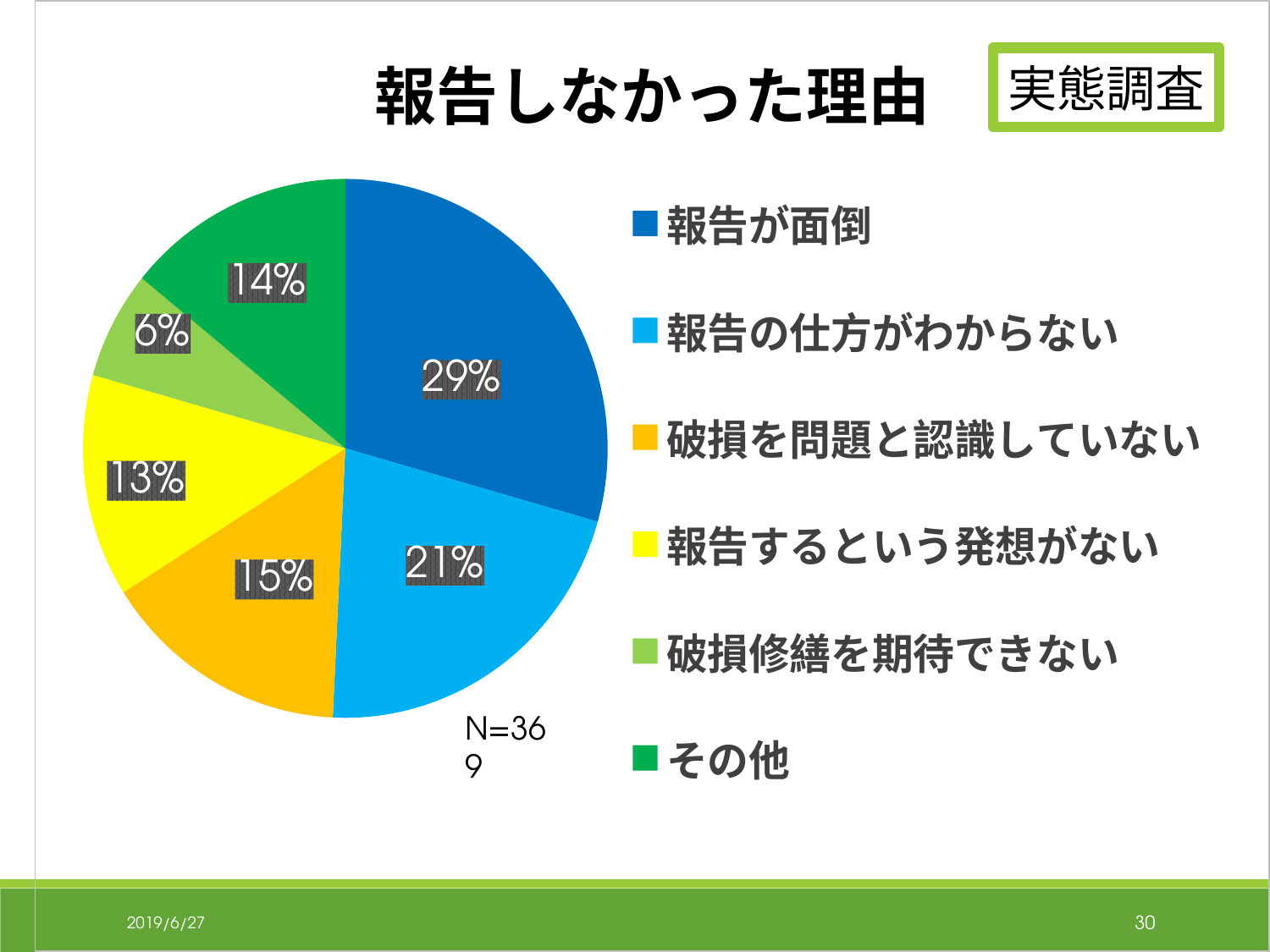

### Chart:

| Category | 報告しなかった理由 |
|---|---|
| 報告が面倒 | 77.0 |
| 報告の仕方がわからない | 56.0 |
| 破損を問題と認識していない | 40.0 |
| 報告するという発想がない | 35.0 |
| 破損修繕を期待できない | 17.0 |
| その他 | 37.0 |
実態調査
N=369
2019/6/27
30